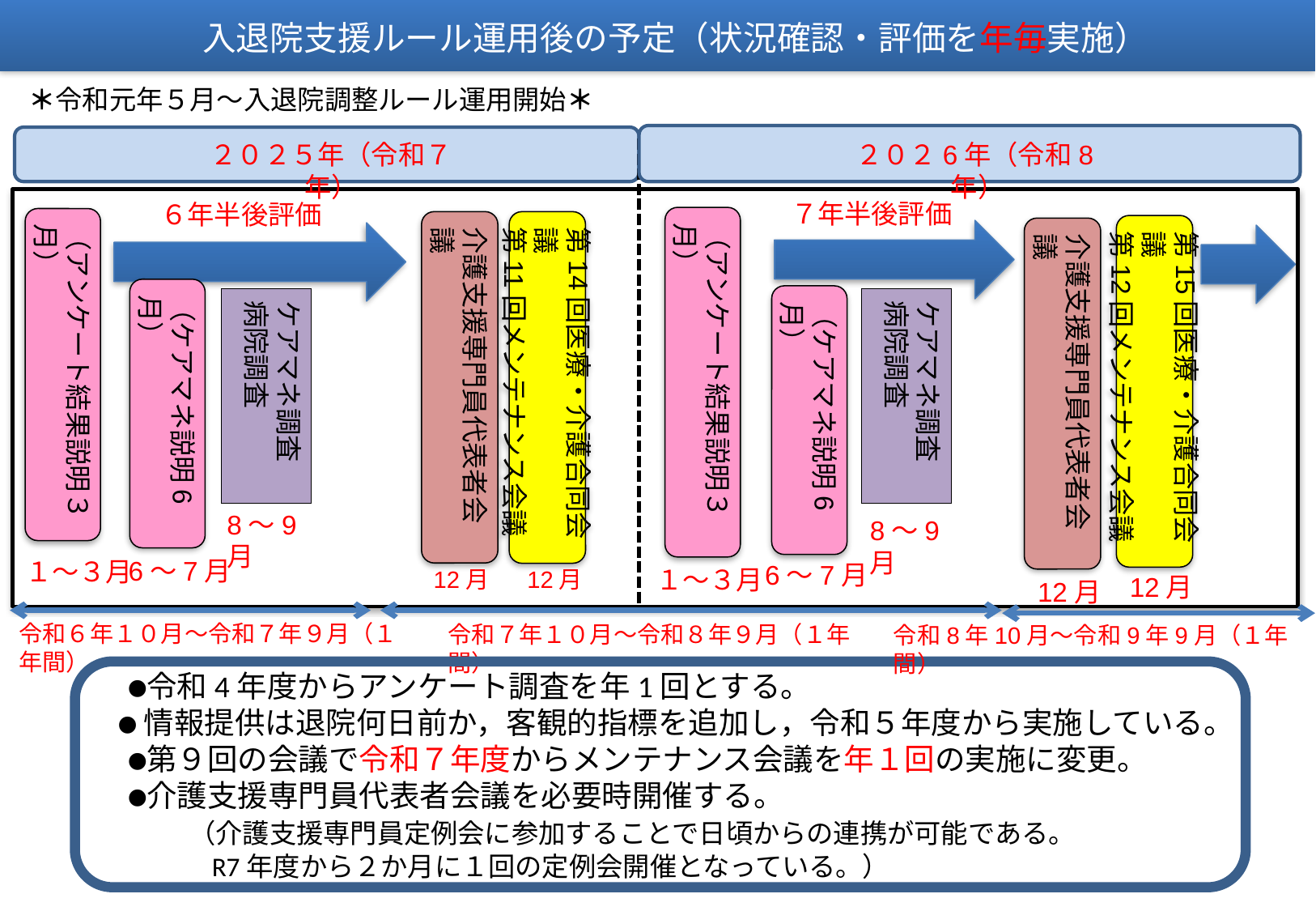

入退院支援ルール運用後の予定（状況確認・評価を年毎実施）
＊令和元年５月～入退院調整ルール運用開始＊

２０２５年（令和７年）
２０２6年（令和8年）

７年半後評価
６年半後評価
（アンケート結果説明３月）
（アンケート結果説明３月）
介護支援専門員代表者会議
第14回医療・介護合同会議
第11回メンテナンス会議
第15回医療・介護合同会議
第12回メンテナンス会議
介護支援専門員代表者会議

（ケアマネ説明6月）
（ケアマネ説明6月）
ケアマネ調査
病院調査
ケアマネ調査
病院調査
8～9月
8～9月
6～7月
１～３月
6～7月
１～３月
12月
12月
12月
12月
令和６年１０月～令和７年９月（１年間）
令和７年１０月～令和８年９月（１年間）
令和8年10月～令和9年9月（１年間）
　⚫令和4年度からアンケート調査を年1回とする。
   ⚫情報提供は退院何日前か，客観的指標を追加し，令和５年度から実施している。
　⚫第９回の会議で令和７年度からメンテナンス会議を年１回の実施に変更。
　⚫介護支援専門員代表者会議を必要時開催する。
　　　（介護支援専門員定例会に参加することで日頃からの連携が可能である。
　　　　R7年度から２か月に１回の定例会開催となっている。）